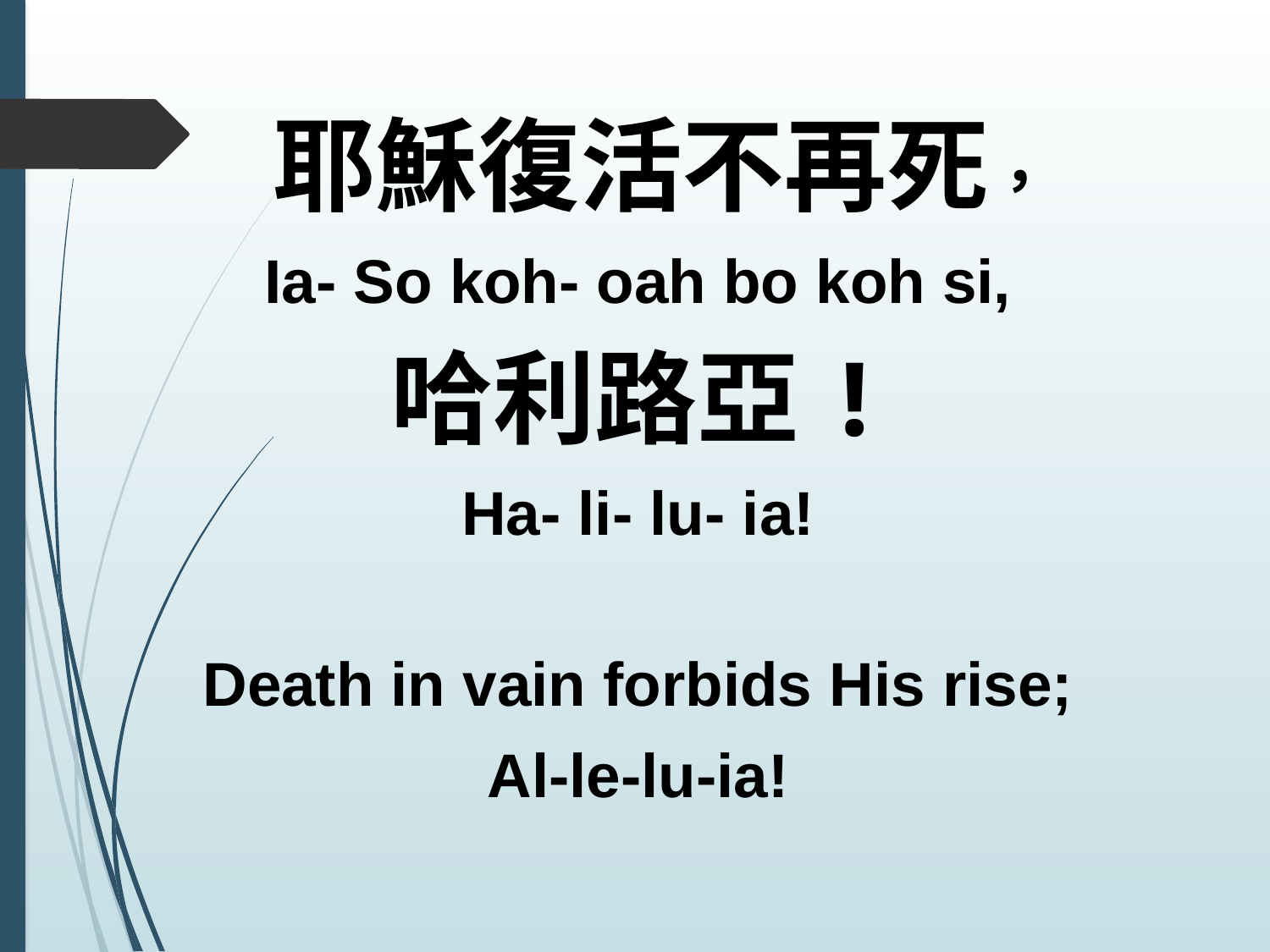

耶穌復活不再死，
Ia- So koh- oah bo koh si,
哈利路亞!
Ha- li- lu- ia!

Death in vain forbids His rise;
Al-le-lu-ia!